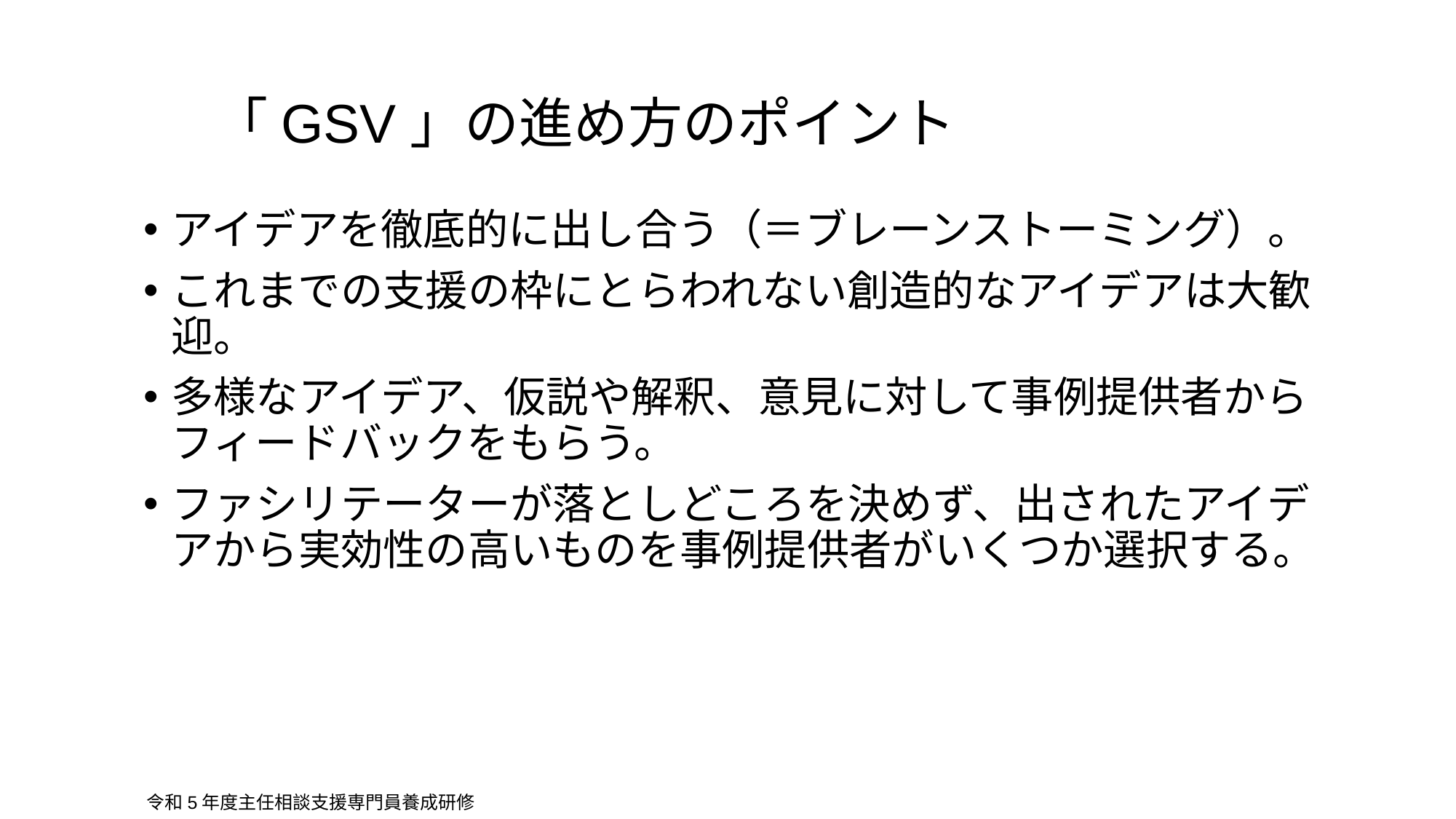

# 「GSV」の進め方のポイント
アイデアを徹底的に出し合う（＝ブレーンストーミング）。
これまでの支援の枠にとらわれない創造的なアイデアは大歓迎。
多様なアイデア、仮説や解釈、意見に対して事例提供者からフィードバックをもらう。
ファシリテーターが落としどころを決めず、出されたアイデアから実効性の高いものを事例提供者がいくつか選択する。
令和5年度主任相談支援専門員養成研修